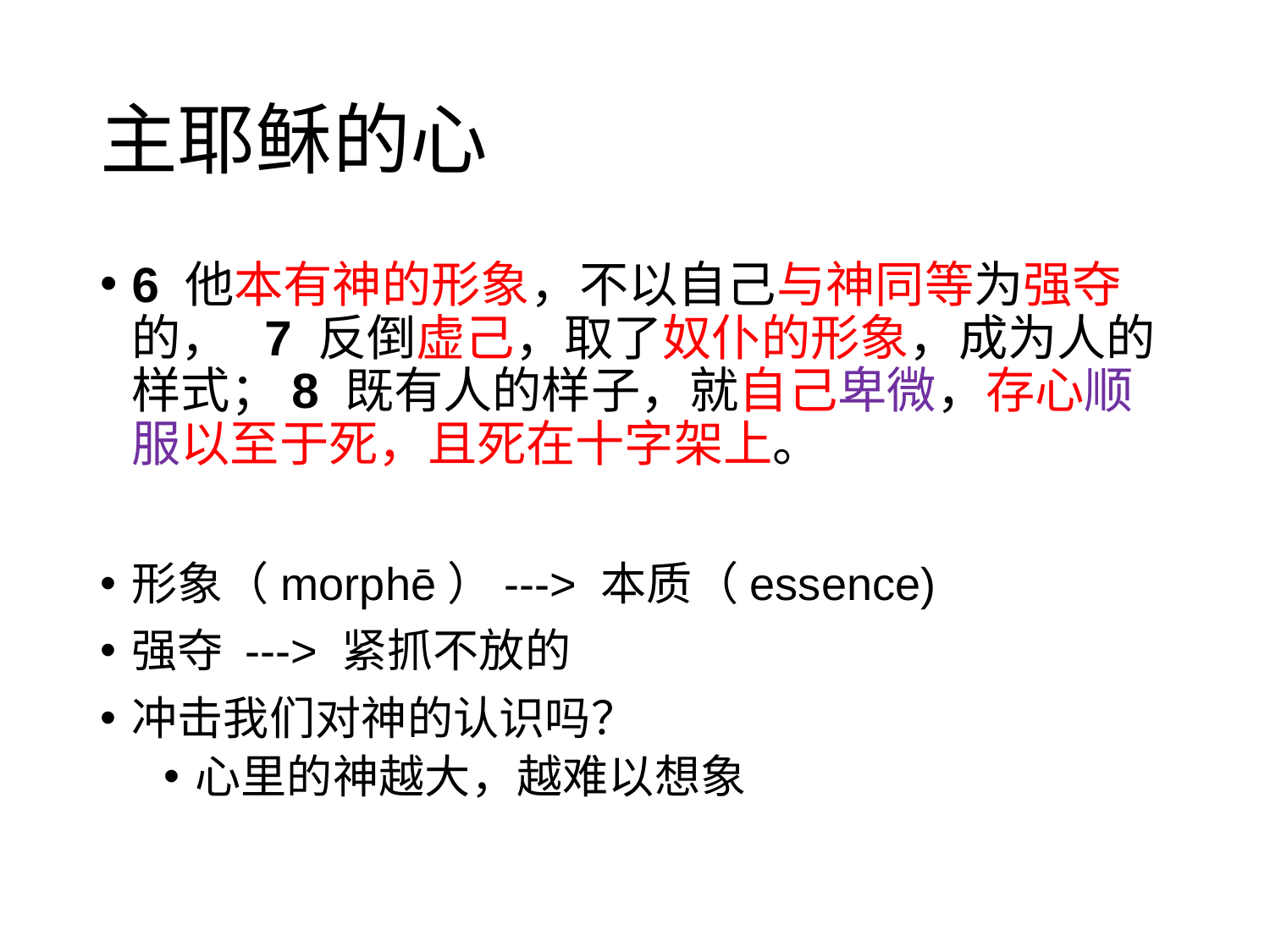

# 主耶稣的心
6 他本有神的形象，不以自己与神同等为强夺的，  7 反倒虚己，取了奴仆的形象，成为人的样式；8 既有人的样子，就自己卑微，存心顺服以至于死，且死在十字架上。

形象（morphē）---> 本质（essence)
强夺 ---> 紧抓不放的
冲击我们对神的认识吗？
心里的神越大，越难以想象